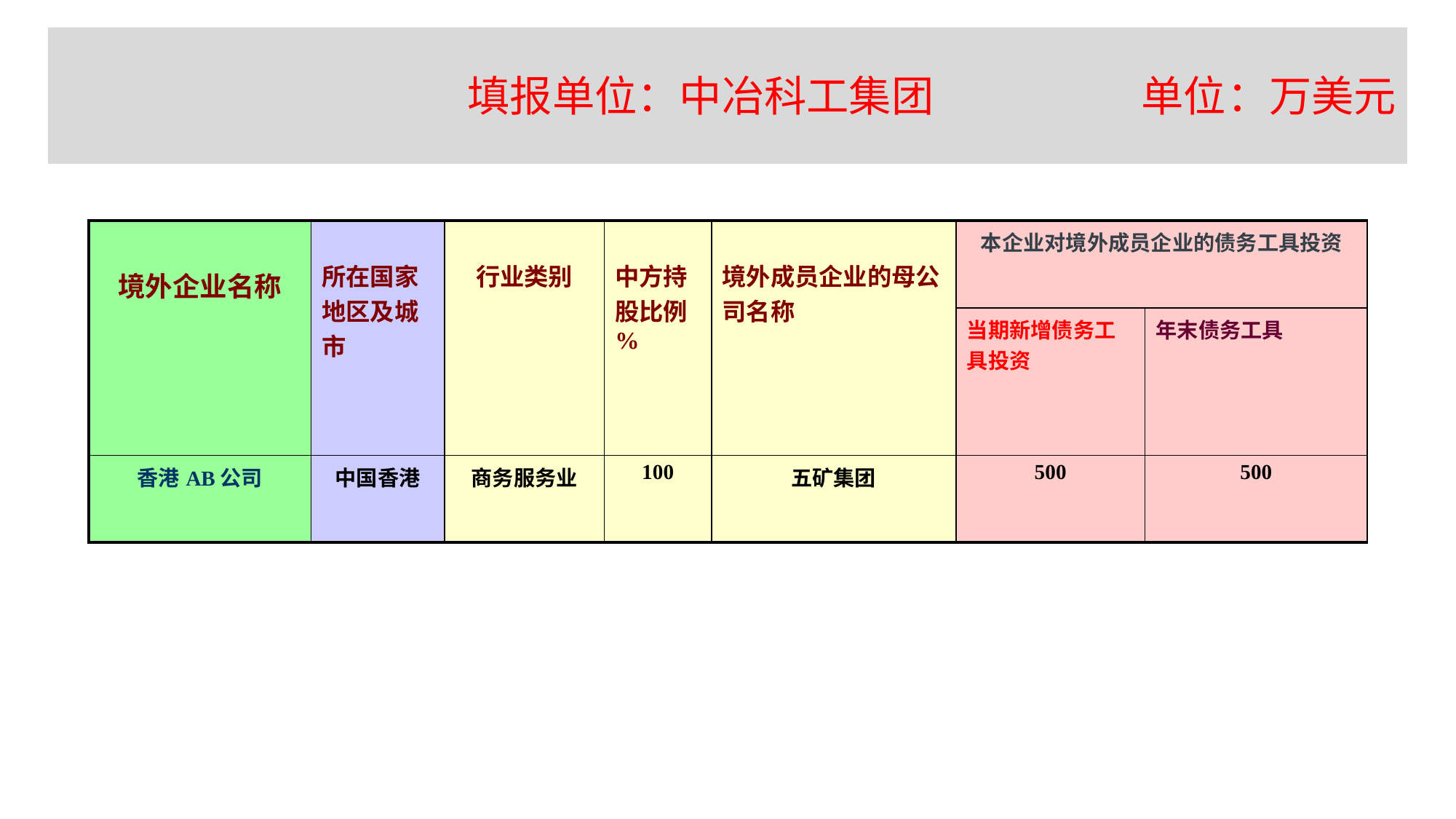

# 填报单位：中冶科工集团                      单位：万美元
| 境外企业名称 | 所在国家地区及城市 | 行业类别 | 中方持股比例% | 境外成员企业的母公司名称 | 本企业对境外成员企业的债务工具投资 |  |
| --- | --- | --- | --- | --- | --- | --- |
|  |  |  |  |  | 当期新增债务工具投资 | 年末债务工具 |
| 香港AB公司 | 中国香港 | 商务服务业 | 100 | 五矿集团 | 500 | 500 |